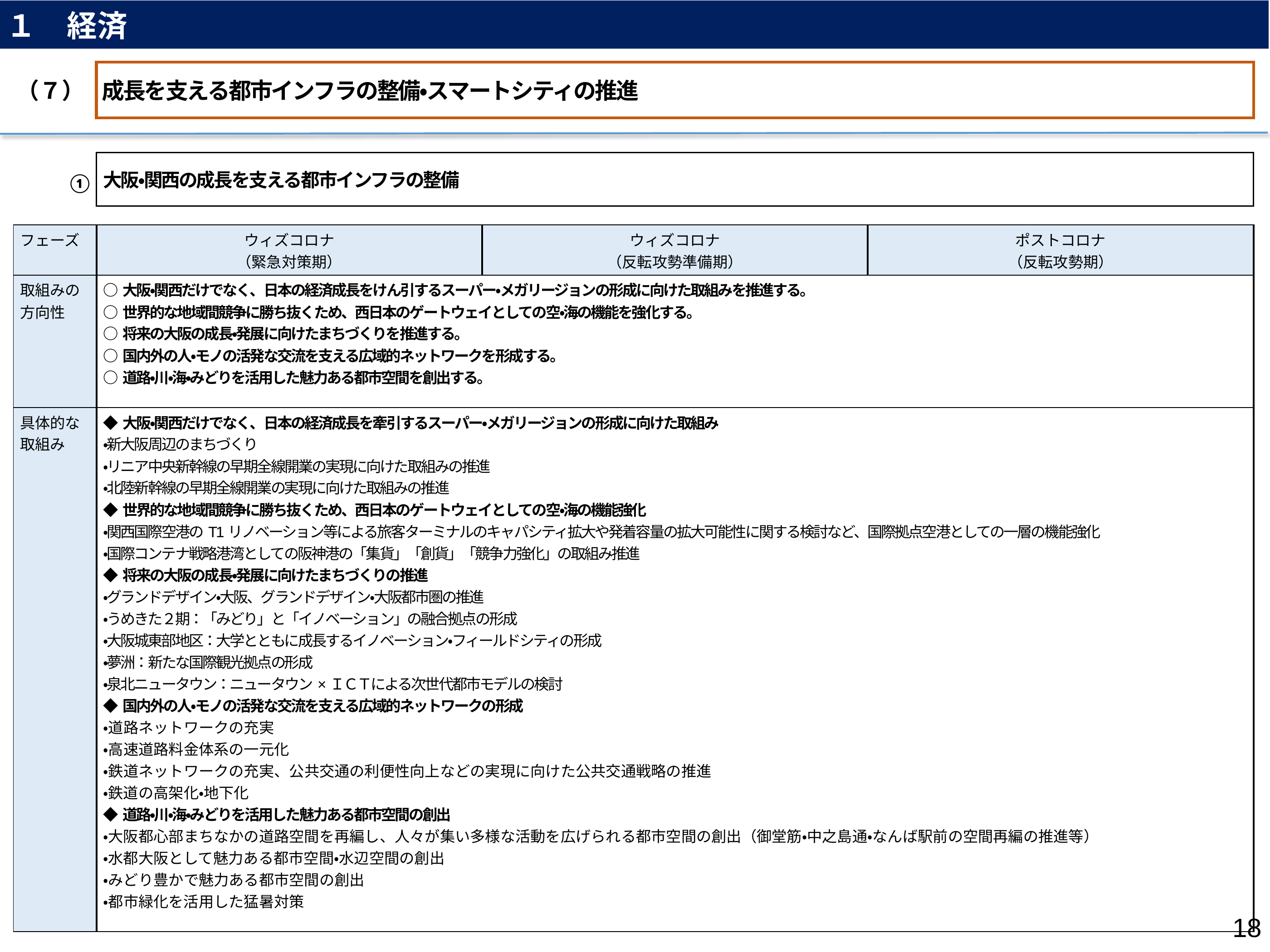

１　経済
（７）
成長を支える都市インフラの整備・スマートシティの推進
大阪・関西の成長を支える都市インフラの整備
①
| フェーズ | ウィズコロナ （緊急対策期） | ウィズコロナ （反転攻勢準備期） | ポストコロナ （反転攻勢期） |
| --- | --- | --- | --- |
| 取組みの 方向性 | ○大阪・関西だけでなく、日本の経済成長をけん引するスーパー・メガリージョンの形成に向けた取組みを推進する。 ○世界的な地域間競争に勝ち抜くため、西日本のゲートウェイとしての空・海の機能を強化する。 ○将来の大阪の成長・発展に向けたまちづくりを推進する。 ○国内外の人・モノの活発な交流を支える広域的ネットワークを形成する。 ○道路・川・海・みどりを活用した魅力ある都市空間を創出する。 |  |  |
| 具体的な 取組み | ◆大阪・関西だけでなく、日本の経済成長を牽引するスーパー・メガリージョンの形成に向けた取組み ・新大阪周辺のまちづくり ・リニア中央新幹線の早期全線開業の実現に向けた取組みの推進 ・北陸新幹線の早期全線開業の実現に向けた取組みの推進 ◆世界的な地域間競争に勝ち抜くため、西日本のゲートウェイとしての空・海の機能強化 ・関西国際空港のT1リノベーション等による旅客ターミナルのキャパシティ拡大や発着容量の拡大可能性に関する検討など、国際拠点空港としての一層の機能強化 ・国際コンテナ戦略港湾としての阪神港の「集貨」「創貨」「競争力強化」の取組み推進 ◆将来の大阪の成長・発展に向けたまちづくりの推進 ・グランドデザイン・大阪、グランドデザイン・大阪都市圏の推進 ・うめきた２期：「みどり」と「イノベーション」の融合拠点の形成 ・大阪城東部地区：大学とともに成長するイノベーション・フィールドシティの形成 ・夢洲：新たな国際観光拠点の形成 ・泉北ニュータウン：ニュータウン×ＩＣＴによる次世代都市モデルの検討 ◆国内外の人・モノの活発な交流を支える広域的ネットワークの形成 ・道路ネットワークの充実 ・高速道路料金体系の一元化 ・鉄道ネットワークの充実、公共交通の利便性向上などの実現に向けた公共交通戦略の推進 ・鉄道の高架化・地下化 ◆道路・川・海・みどりを活用した魅力ある都市空間の創出 ・大阪都心部まちなかの道路空間を再編し、人々が集い多様な活動を広げられる都市空間の創出（御堂筋・中之島通・なんば駅前の空間再編の推進等） ・水都大阪として魅力ある都市空間・水辺空間の創出 ・みどり豊かで魅力ある都市空間の創出 ・都市緑化を活用した猛暑対策 |  |  |
18